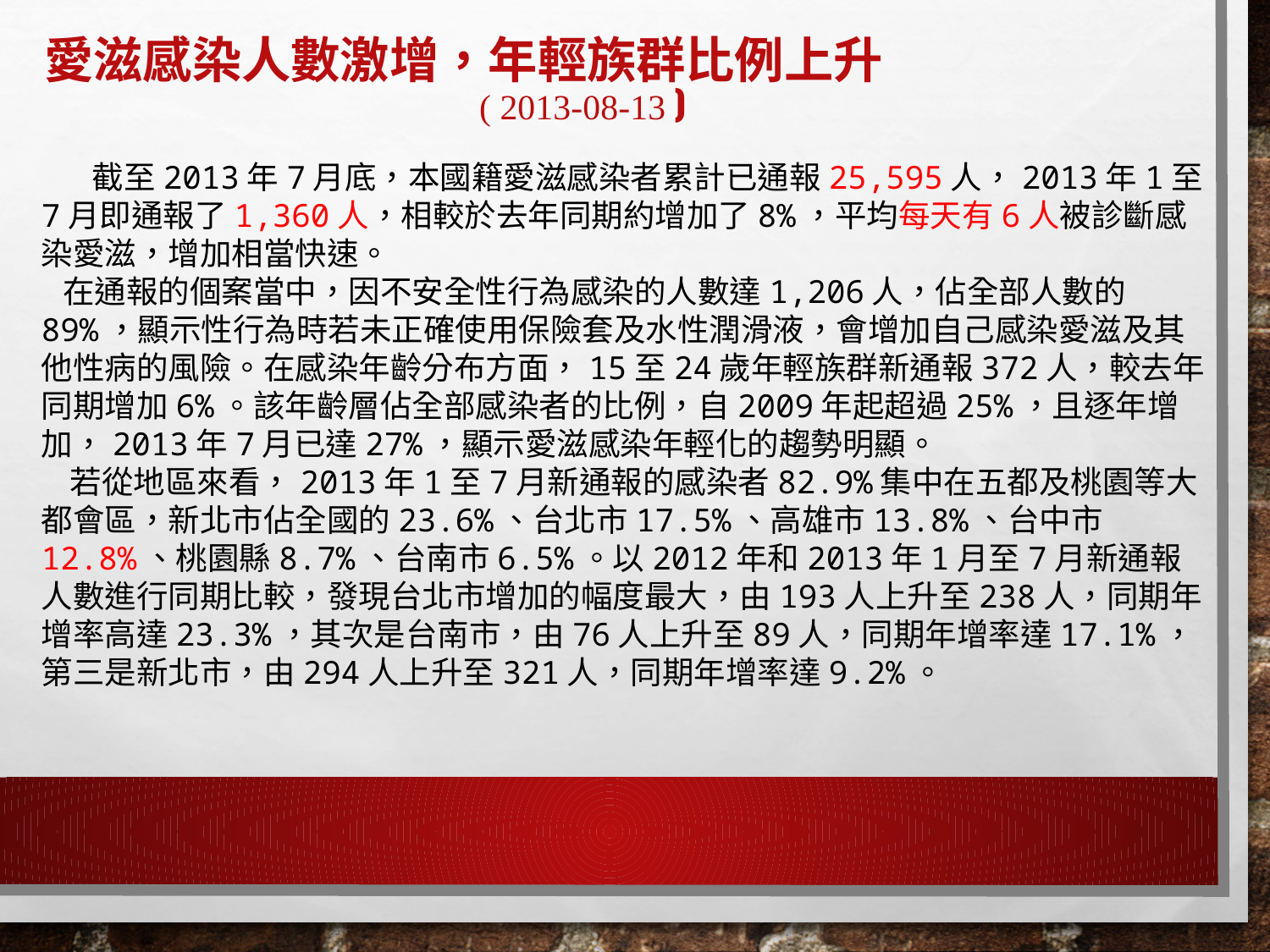

# 愛滋感染人數激增，年輕族群比例上升 ( 2013-08-13 )
      截至2013年7月底，本國籍愛滋感染者累計已通報25,595人，2013年1至7月即通報了1,360人，相較於去年同期約增加了8%，平均每天有6人被診斷感染愛滋，增加相當快速。
   在通報的個案當中，因不安全性行為感染的人數達1,206人，佔全部人數的89%，顯示性行為時若未正確使用保險套及水性潤滑液，會增加自己感染愛滋及其他性病的風險。在感染年齡分布方面，15至24歲年輕族群新通報372人，較去年同期增加6%。該年齡層佔全部感染者的比例，自2009年起超過25%，且逐年增加，2013年7月已達27%，顯示愛滋感染年輕化的趨勢明顯。
    若從地區來看，2013年1至7月新通報的感染者82.9%集中在五都及桃園等大都會區，新北市佔全國的23.6%、台北市17.5%、高雄市13.8%、台中市12.8%、桃園縣8.7%、台南市6.5%。以2012年和2013年1月至7月新通報人數進行同期比較，發現台北市增加的幅度最大，由193人上升至238人，同期年增率高達23.3%，其次是台南市，由76人上升至89人，同期年增率達17.1%，第三是新北市，由294人上升至321人，同期年增率達9.2%。